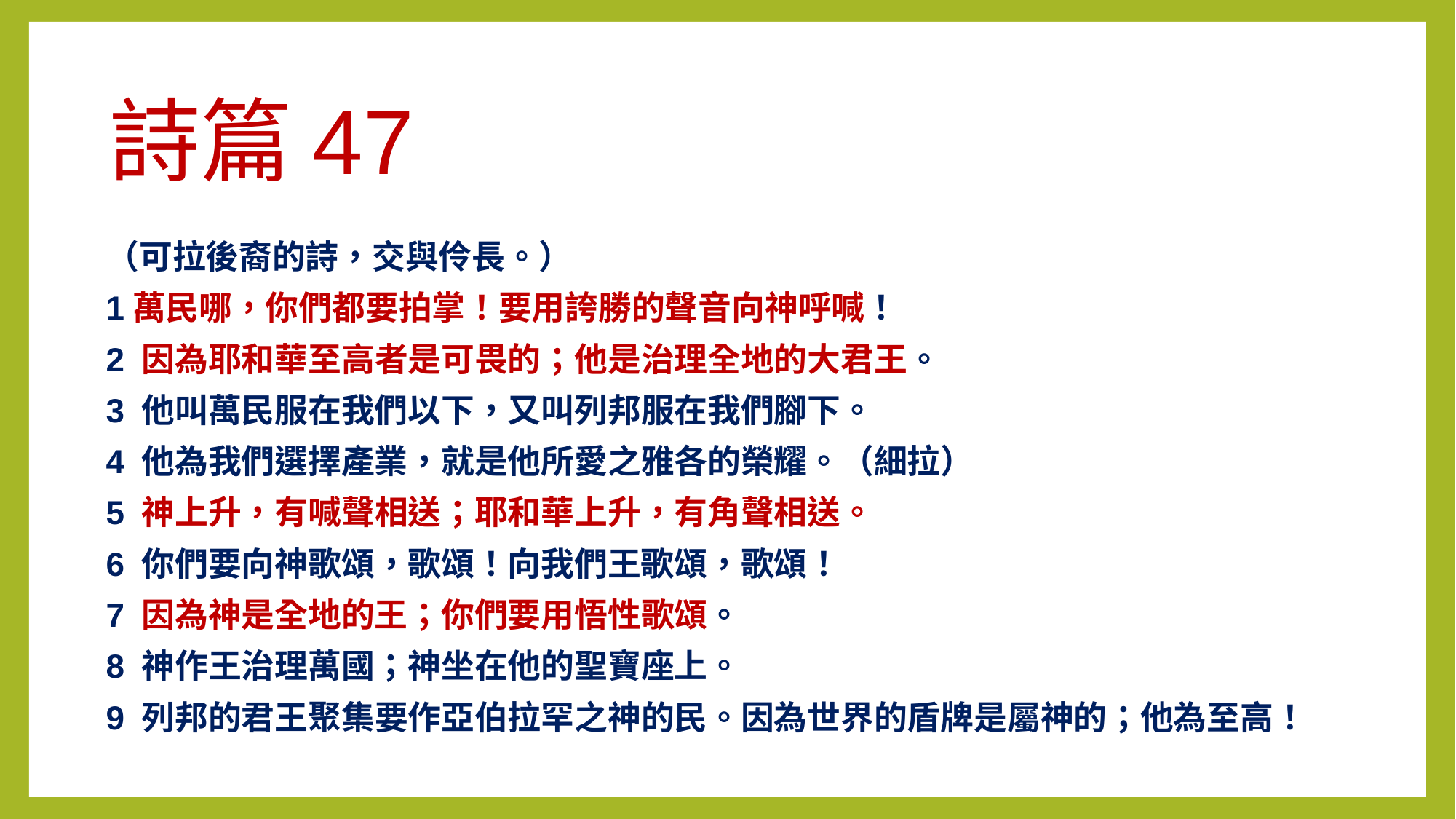

# 詩篇47
（可拉後裔的詩，交與伶長。）
1萬民哪，你們都要拍掌！要用誇勝的聲音向神呼喊！
2 因為耶和華至高者是可畏的；他是治理全地的大君王。
3 他叫萬民服在我們以下，又叫列邦服在我們腳下。
4 他為我們選擇產業，就是他所愛之雅各的榮耀。（細拉）
5 神上升，有喊聲相送；耶和華上升，有角聲相送。
6 你們要向神歌頌，歌頌！向我們王歌頌，歌頌！
7 因為神是全地的王；你們要用悟性歌頌。
8 神作王治理萬國；神坐在他的聖寶座上。
9 列邦的君王聚集要作亞伯拉罕之神的民。因為世界的盾牌是屬神的；他為至高！